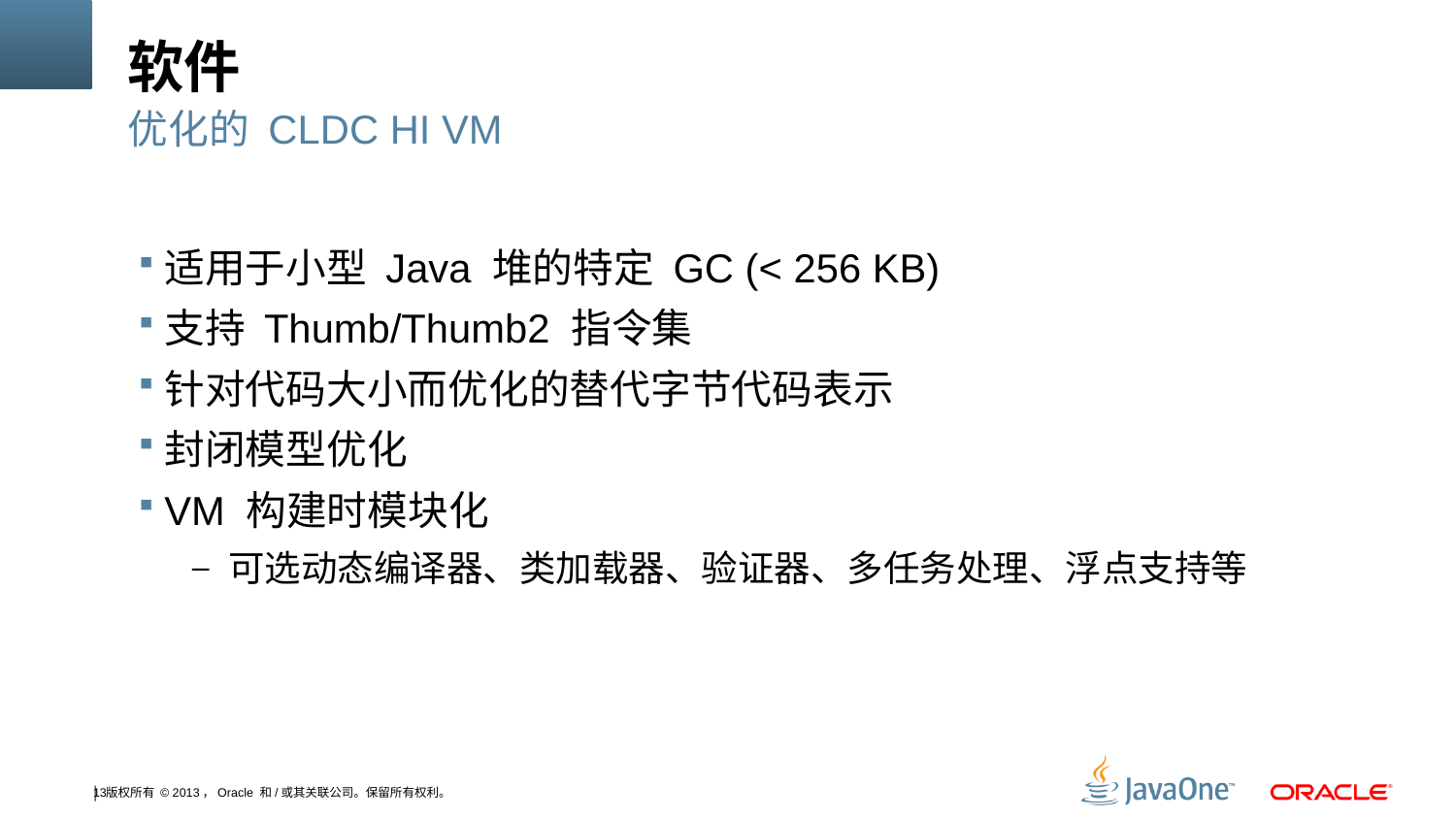

# 软件
优化的 CLDC HI VM
适用于小型 Java 堆的特定 GC (< 256 KB)
支持 Thumb/Thumb2 指令集
针对代码大小而优化的替代字节代码表示
封闭模型优化
VM 构建时模块化
可选动态编译器、类加载器、验证器、多任务处理、浮点支持等